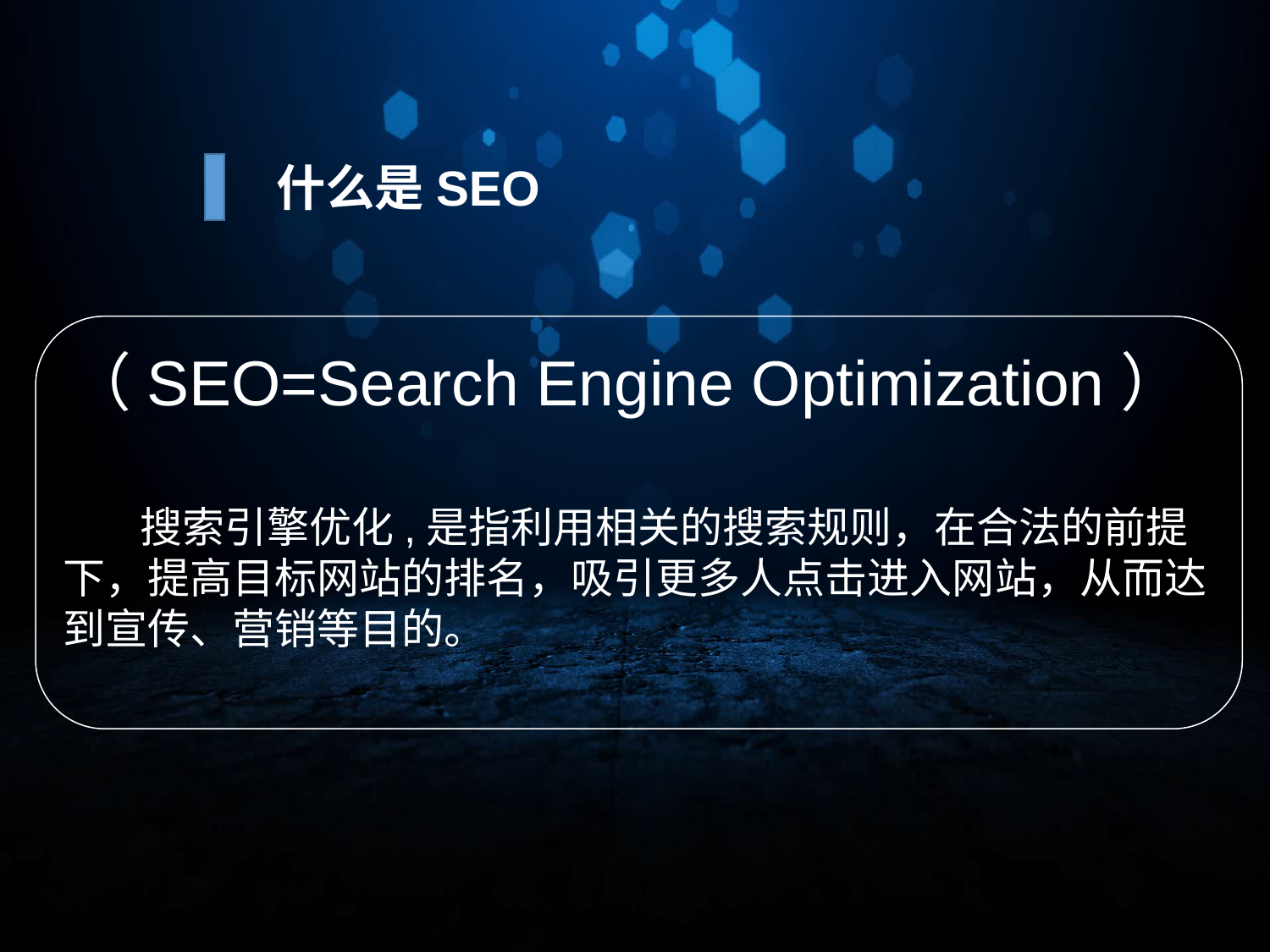

什么是SEO

（SEO=Search Engine Optimization）
       搜索引擎优化,是指利用相关的搜索规则，在合法的前提下，提高目标网站的排名，吸引更多人点击进入网站，从而达到宣传、营销等目的。